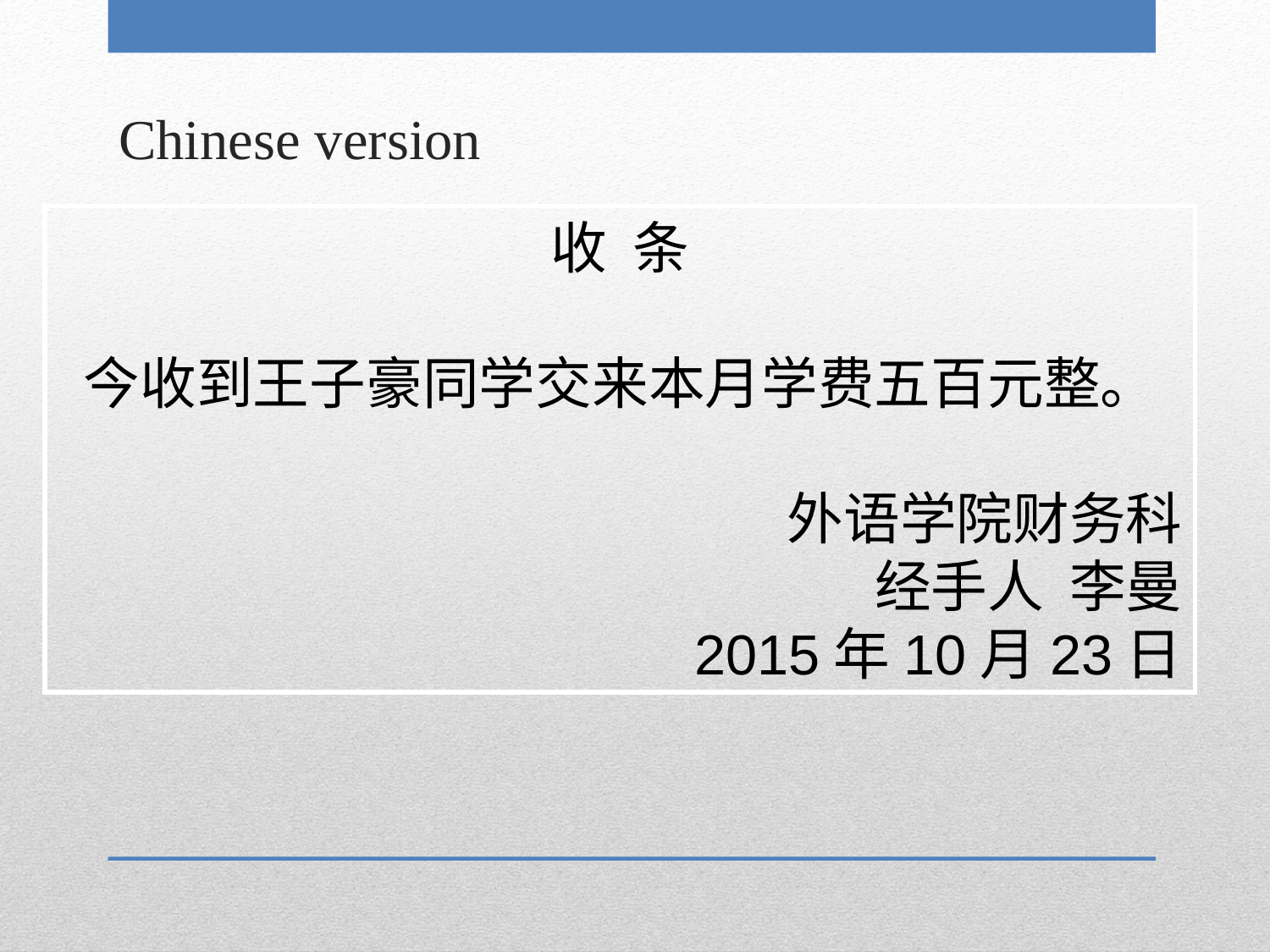

# Chinese version
收  条

 今收到王子豪同学交来本月学费五百元整。

外语学院财务科
经手人  李曼
2015年10月23日